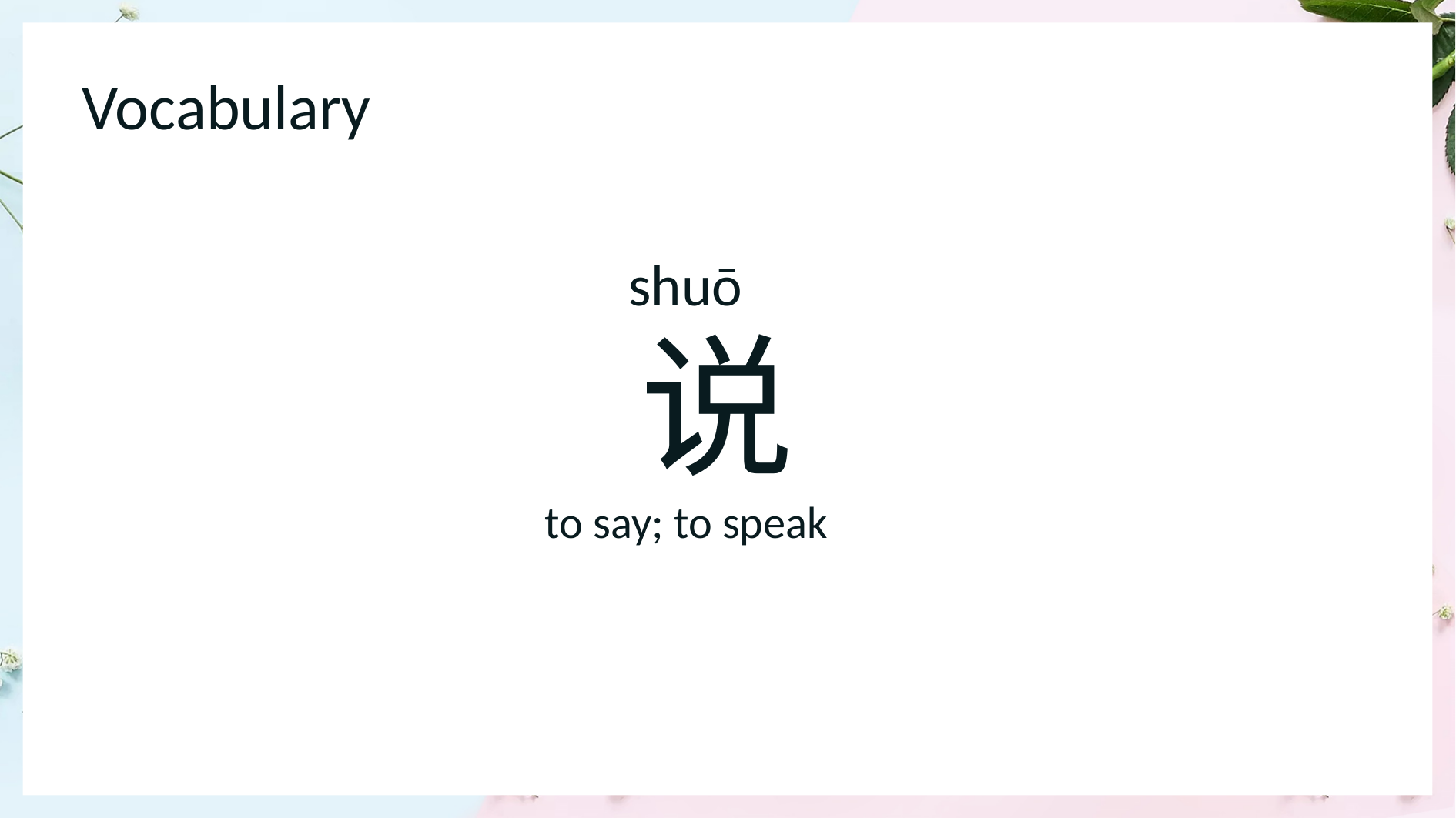

Vocabulary
          shuō
  说
1
 to say; to speak